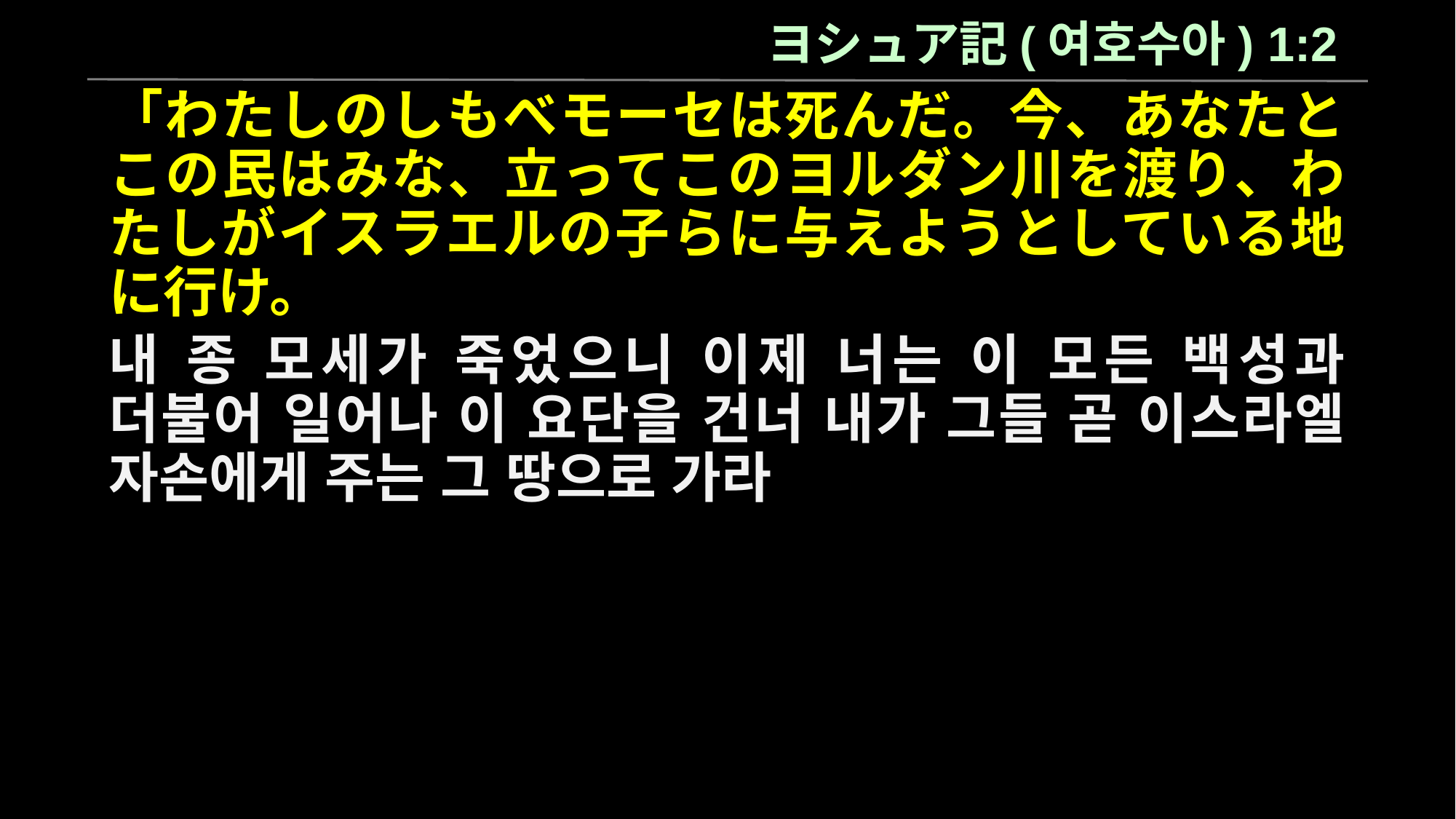

ヨシュア記(여호수아) 1:2

「わたしのしもべモーセは死んだ。今、あなたとこの民はみな、立ってこのヨルダン川を渡り、わたしがイスラエルの子らに与えようとしている地に行け。
내 종 모세가 죽었으니 이제 너는 이 모든 백성과 더불어 일어나 이 요단을 건너 내가 그들 곧 이스라엘 자손에게 주는 그 땅으로 가라